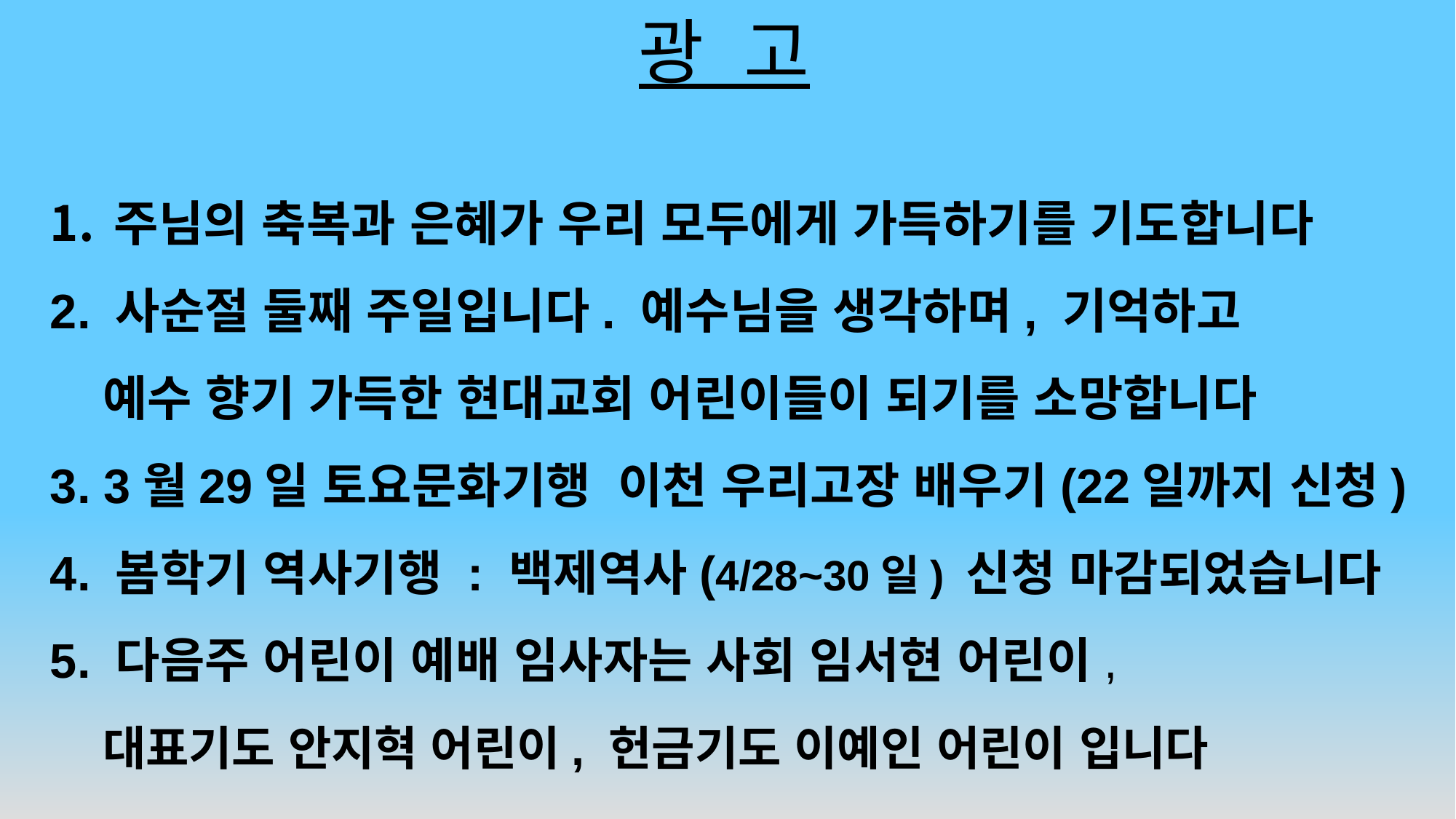

# 광  고
주님의 축복과 은혜가 우리 모두에게 가득하기를 기도합니다
2. 사순절 둘째 주일입니다. 예수님을 생각하며, 기억하고
   예수 향기 가득한 현대교회 어린이들이 되기를 소망합니다
3. 3월29일 토요문화기행  이천 우리고장 배우기(22일까지 신청)
4. 봄학기 역사기행 : 백제역사(4/28~30일) 신청 마감되었습니다
5. 다음주 어린이 예배 임사자는 사회 임서현 어린이,
   대표기도 안지혁 어린이, 헌금기도 이예인 어린이 입니다